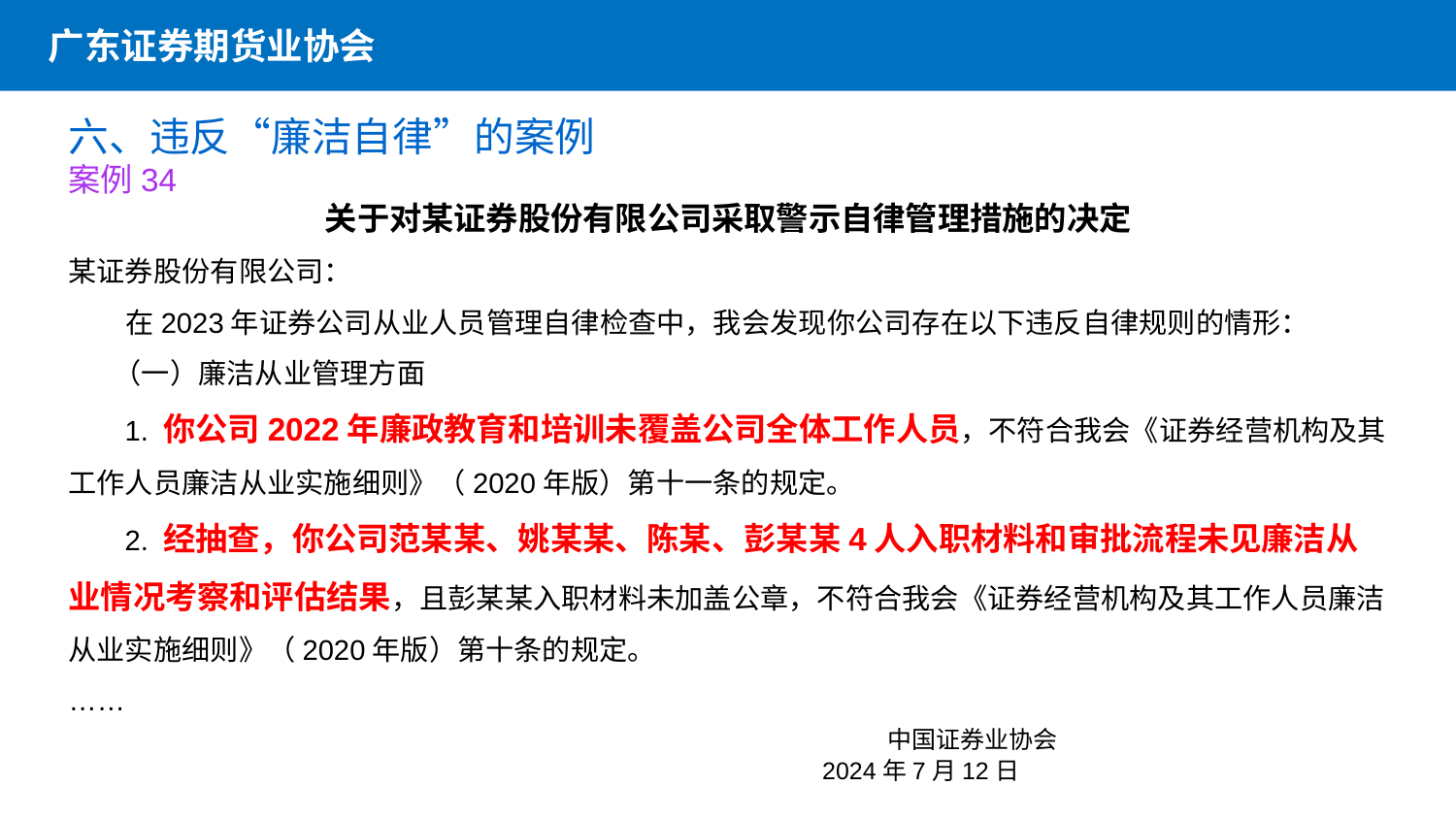

广东证券期货业协会
六、违反“廉洁自律”的案例
案例34
关于对某证券股份有限公司采取警示自律管理措施的决定
某证券股份有限公司：
        在2023年证券公司从业人员管理自律检查中，我会发现你公司存在以下违反自律规则的情形：
      （一）廉洁从业管理方面
       1. 你公司2022年廉政教育和培训未覆盖公司全体工作人员，不符合我会《证券经营机构及其工作人员廉洁从业实施细则》（2020年版）第十一条的规定。
       2. 经抽查，你公司范某某、姚某某、陈某、彭某某4人入职材料和审批流程未见廉洁从业情况考察和评估结果，且彭某某入职材料未加盖公章，不符合我会《证券经营机构及其工作人员廉洁从业实施细则》（2020年版）第十条的规定。
……
                                                                                                 中国证券业协会
　　　　　　　                                                                                                           2024年7月12日